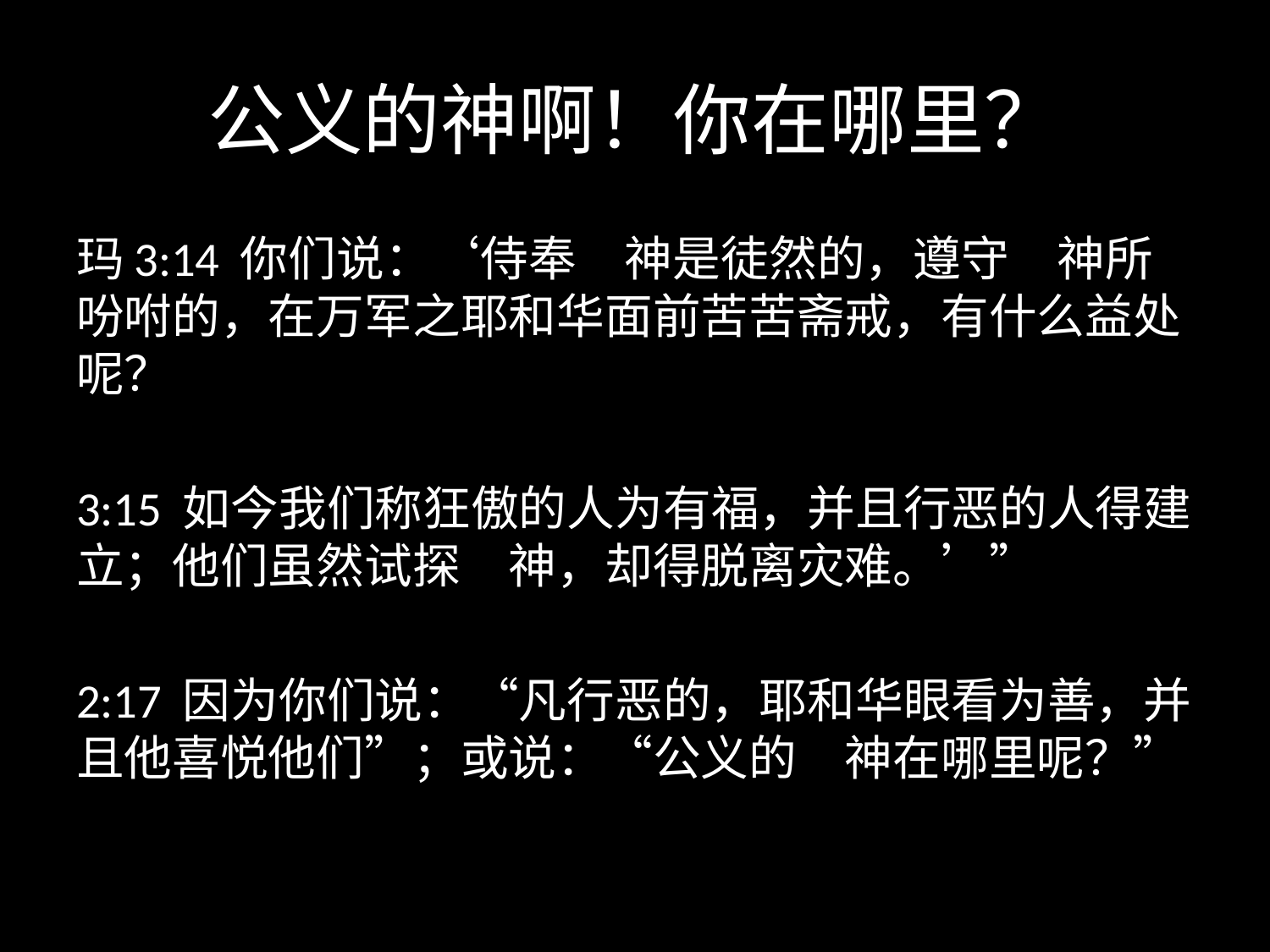

# 公义的神啊！你在哪里？
玛3:14 你们说：‘侍奉　神是徒然的，遵守　神所吩咐的，在万军之耶和华面前苦苦斋戒，有什么益处呢？

3:15 如今我们称狂傲的人为有福，并且行恶的人得建立；他们虽然试探　神，却得脱离灾难。’”

2:17 因为你们说：“凡行恶的，耶和华眼看为善，并且他喜悦他们”；或说：“公义的　神在哪里呢？”